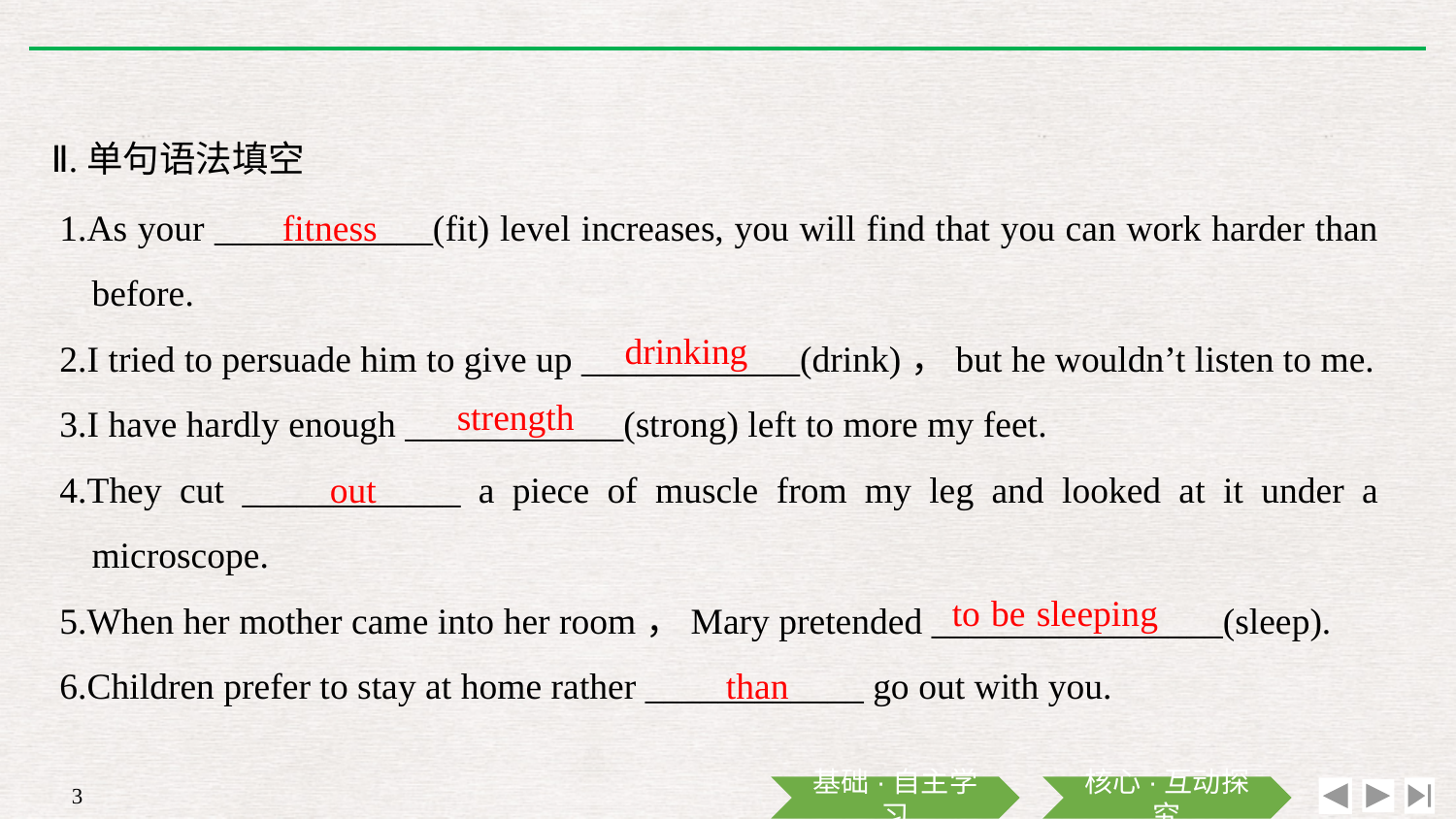

Ⅱ.单句语法填空
1.As your ____________(fit) level increases, you will find that you can work harder than before.
2.I tried to persuade him to give up ____________(drink)，but he wouldn’t listen to me.
3.I have hardly enough ____________(strong) left to more my feet.
4.They cut ____________ a piece of muscle from my leg and looked at it under a microscope.
5.When her mother came into her room，Mary pretended ________________(sleep).
6.Children prefer to stay at home rather ____________ go out with you.
fitness
drinking
strength
out
to be sleeping
than